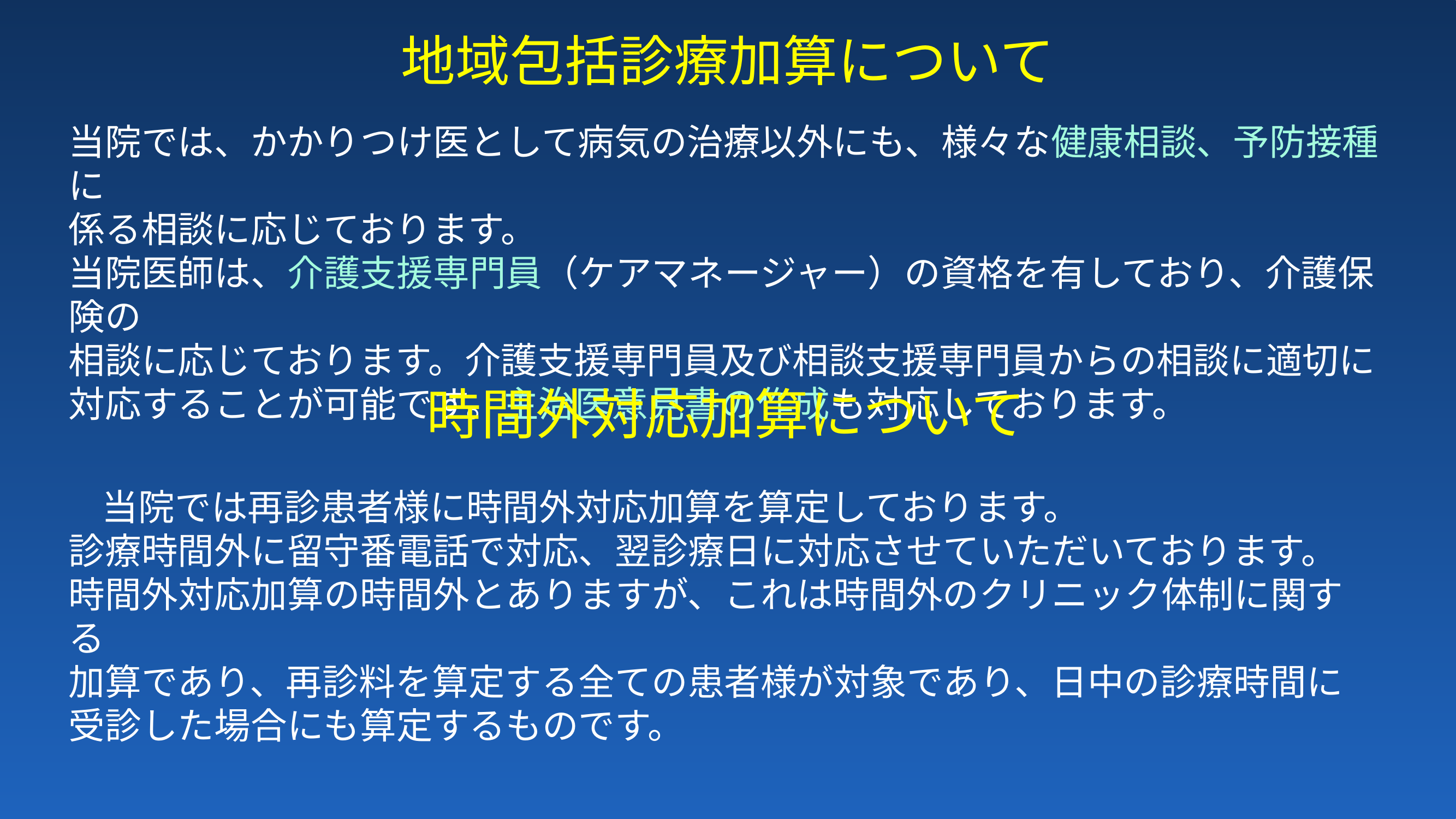

地域包括診療加算について
# 当院では、かかりつけ医として病気の治療以外にも、様々な健康相談、予防接種に 係る相談に応じております。 当院医師は、介護支援専門員（ケアマネージャー）の資格を有しており、介護保険の 相談に応じております。介護支援専門員及び相談支援専門員からの相談に適切に 対応することが可能です。主治医意見書の作成も対応しております。
時間外対応加算について
   当院では再診患者様に時間外対応加算を算定しております。
診療時間外に留守番電話で対応、翌診療日に対応させていただいております。
時間外対応加算の時間外とありますが、これは時間外のクリニック体制に関する
加算であり、再診料を算定する全ての患者様が対象であり、日中の診療時間に受診した場合にも算定するものです。